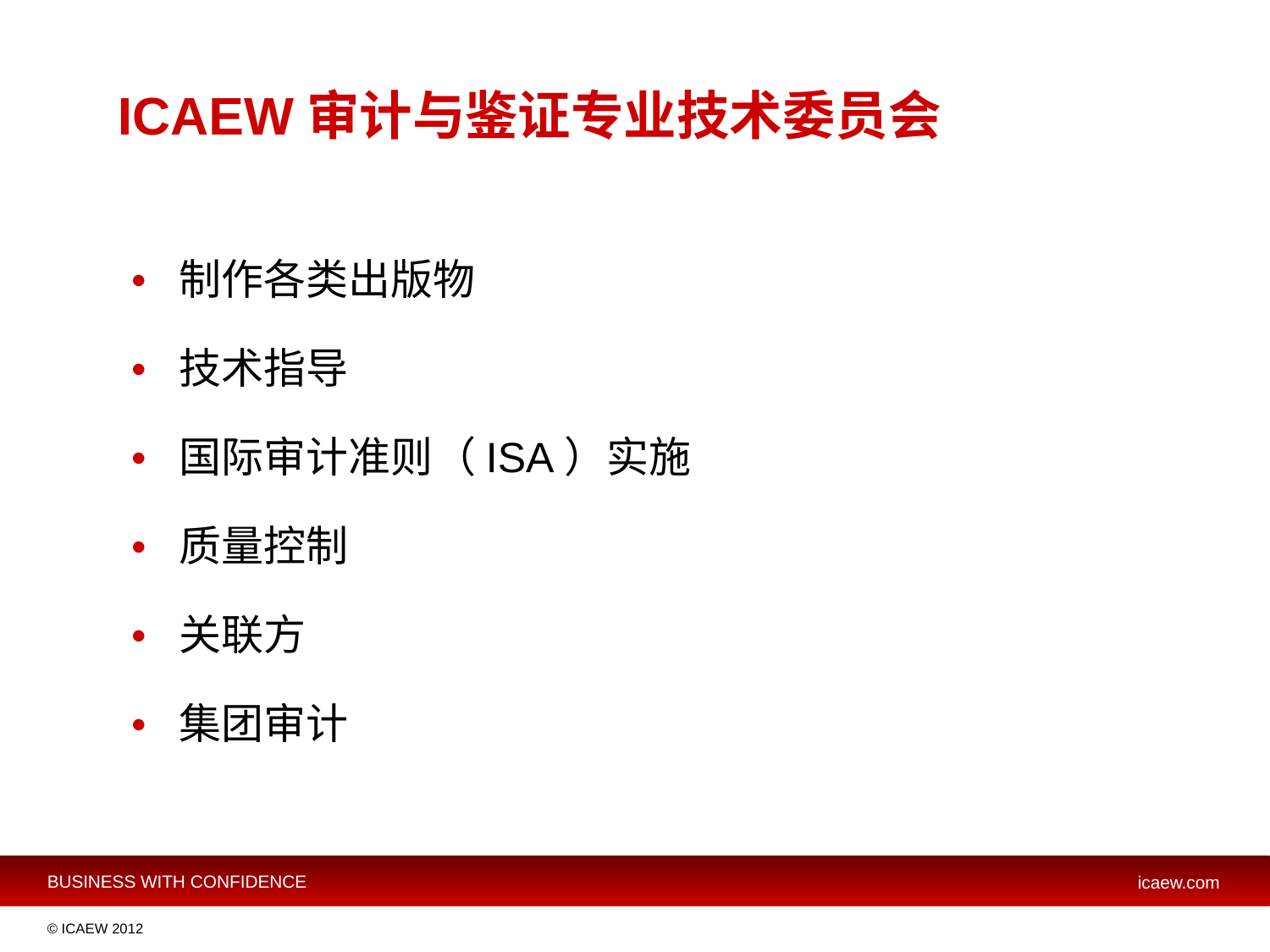

ICAEW审计与鉴证专业技术委员会
制作各类出版物
技术指导
国际审计准则（ISA）实施
质量控制
关联方
集团审计